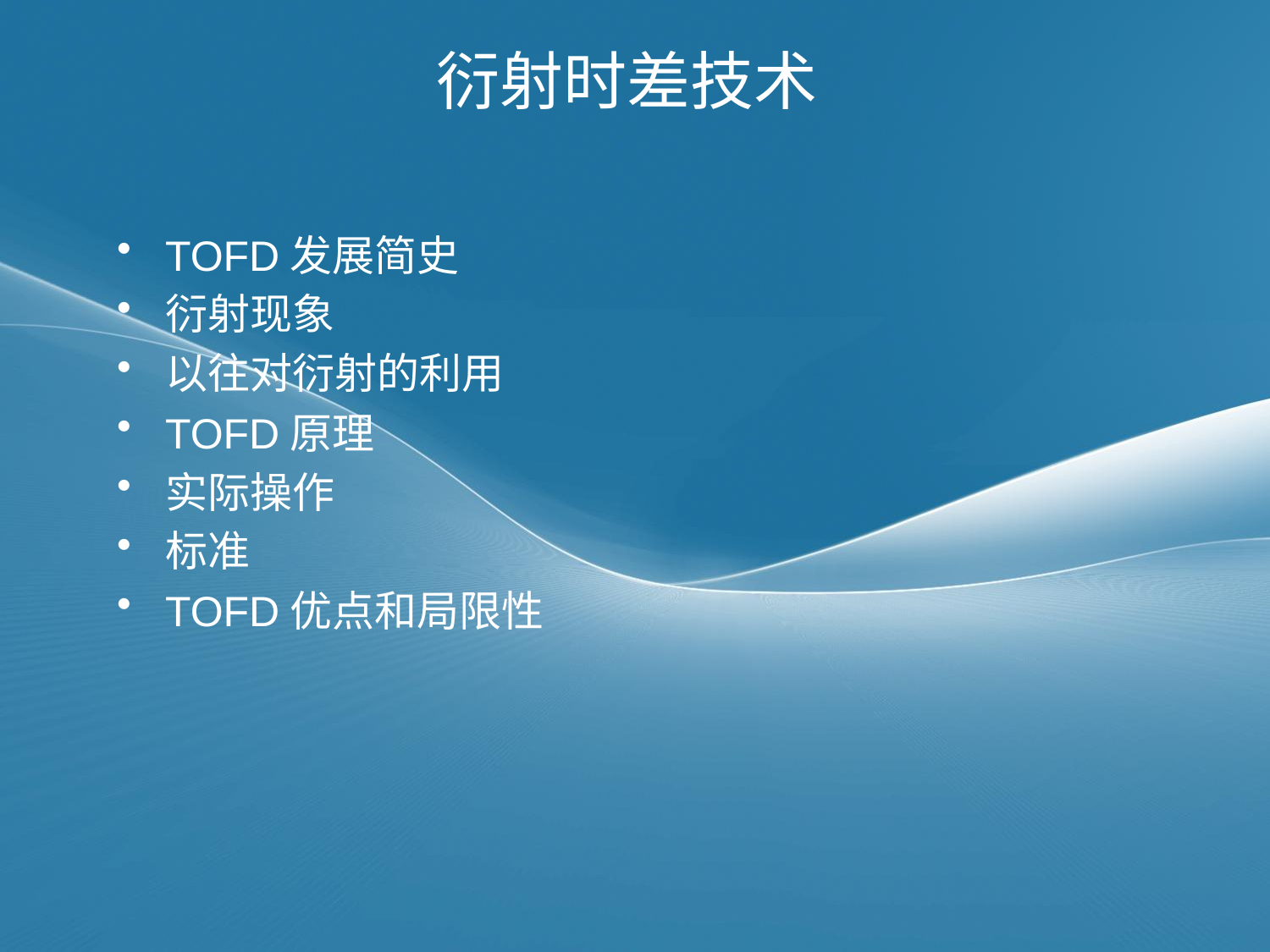

# 衍射时差技术
TOFD发展简史
衍射现象
以往对衍射的利用
TOFD原理
实际操作
标准
TOFD优点和局限性